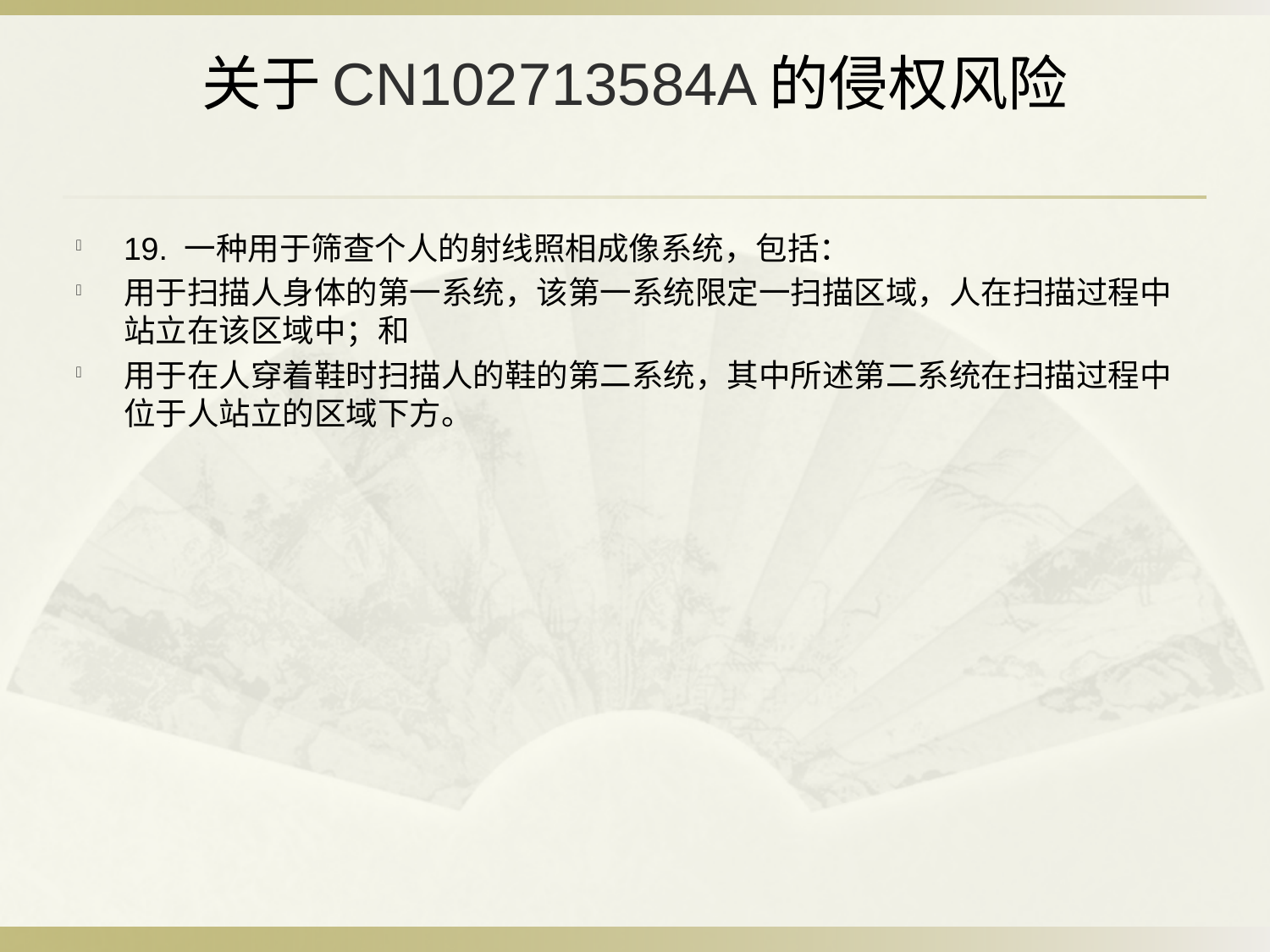

# 关于CN102713584A的侵权风险
19. 一种用于筛查个人的射线照相成像系统，包括：
用于扫描人身体的第一系统，该第一系统限定一扫描区域，人在扫描过程中站立在该区域中；和
用于在人穿着鞋时扫描人的鞋的第二系统，其中所述第二系统在扫描过程中位于人站立的区域下方。